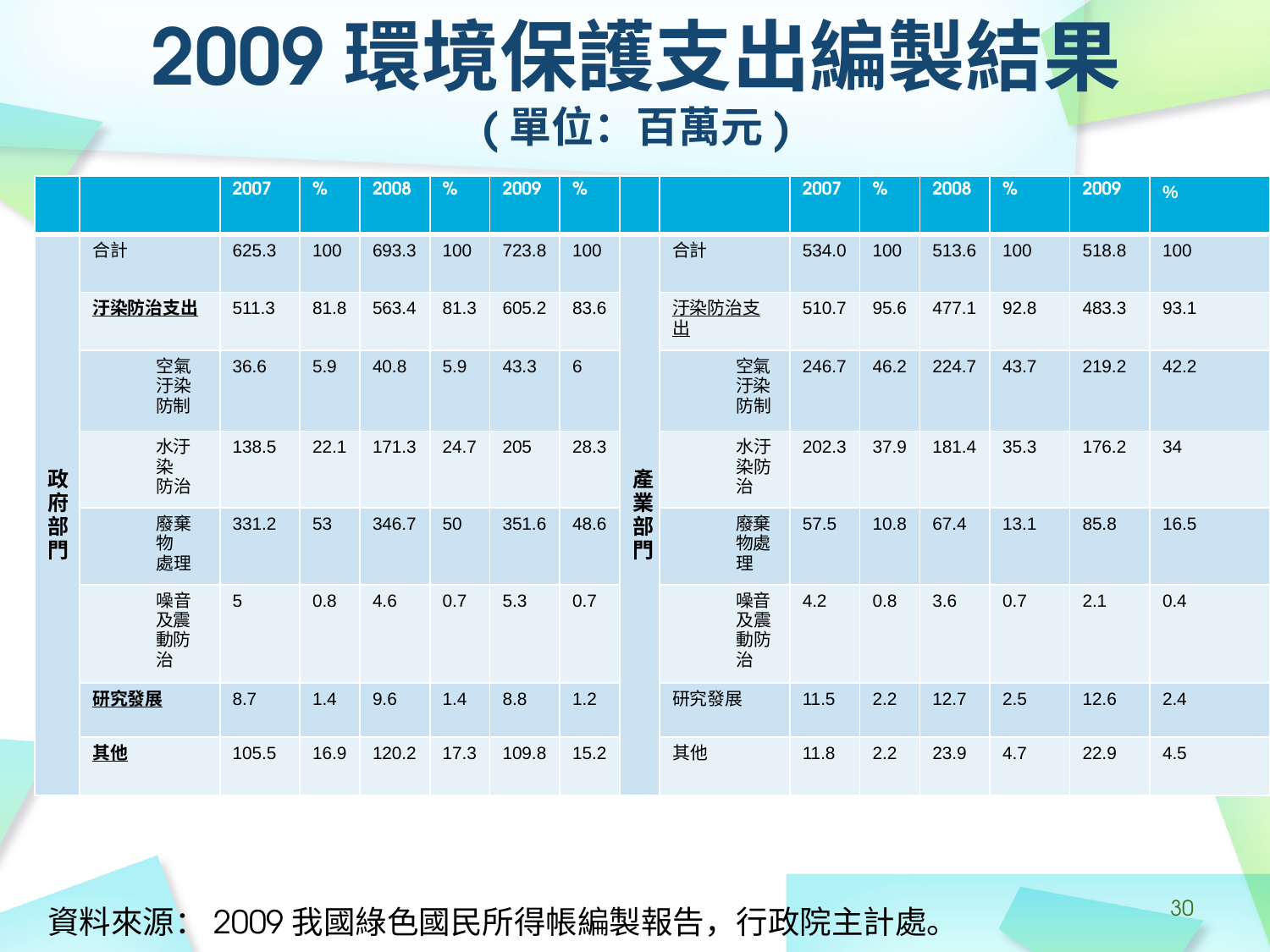

# 2009環境保護支出編製結果 (單位：百萬元)
|  |  | 2007 | % | 2008 | % | 2009 | % |  |  | 2007 | % | 2008 | % | 2009 | % |
| --- | --- | --- | --- | --- | --- | --- | --- | --- | --- | --- | --- | --- | --- | --- | --- |
| 政府部門 | 合計 | 625.3 | 100 | 693.3 | 100 | 723.8 | 100 | 產業部門 | 合計 | 534.0 | 100 | 513.6 | 100 | 518.8 | 100 |
|  | 汙染防治支出 | 511.3 | 81.8 | 563.4 | 81.3 | 605.2 | 83.6 |  | 汙染防治支出 | 510.7 | 95.6 | 477.1 | 92.8 | 483.3 | 93.1 |
|  | 空氣汙染防制 | 36.6 | 5.9 | 40.8 | 5.9 | 43.3 | 6 |  | 空氣汙染防制 | 246.7 | 46.2 | 224.7 | 43.7 | 219.2 | 42.2 |
|  | 水汙染 防治 | 138.5 | 22.1 | 171.3 | 24.7 | 205 | 28.3 |  | 水汙染防治 | 202.3 | 37.9 | 181.4 | 35.3 | 176.2 | 34 |
|  | 廢棄物 處理 | 331.2 | 53 | 346.7 | 50 | 351.6 | 48.6 |  | 廢棄物處理 | 57.5 | 10.8 | 67.4 | 13.1 | 85.8 | 16.5 |
|  | 噪音及震動防治 | 5 | 0.8 | 4.6 | 0.7 | 5.3 | 0.7 |  | 噪音及震動防治 | 4.2 | 0.8 | 3.6 | 0.7 | 2.1 | 0.4 |
|  | 研究發展 | 8.7 | 1.4 | 9.6 | 1.4 | 8.8 | 1.2 |  | 研究發展 | 11.5 | 2.2 | 12.7 | 2.5 | 12.6 | 2.4 |
|  | 其他 | 105.5 | 16.9 | 120.2 | 17.3 | 109.8 | 15.2 |  | 其他 | 11.8 | 2.2 | 23.9 | 4.7 | 22.9 | 4.5 |
30
資料來源：2009我國綠色國民所得帳編製報告，行政院主計處。